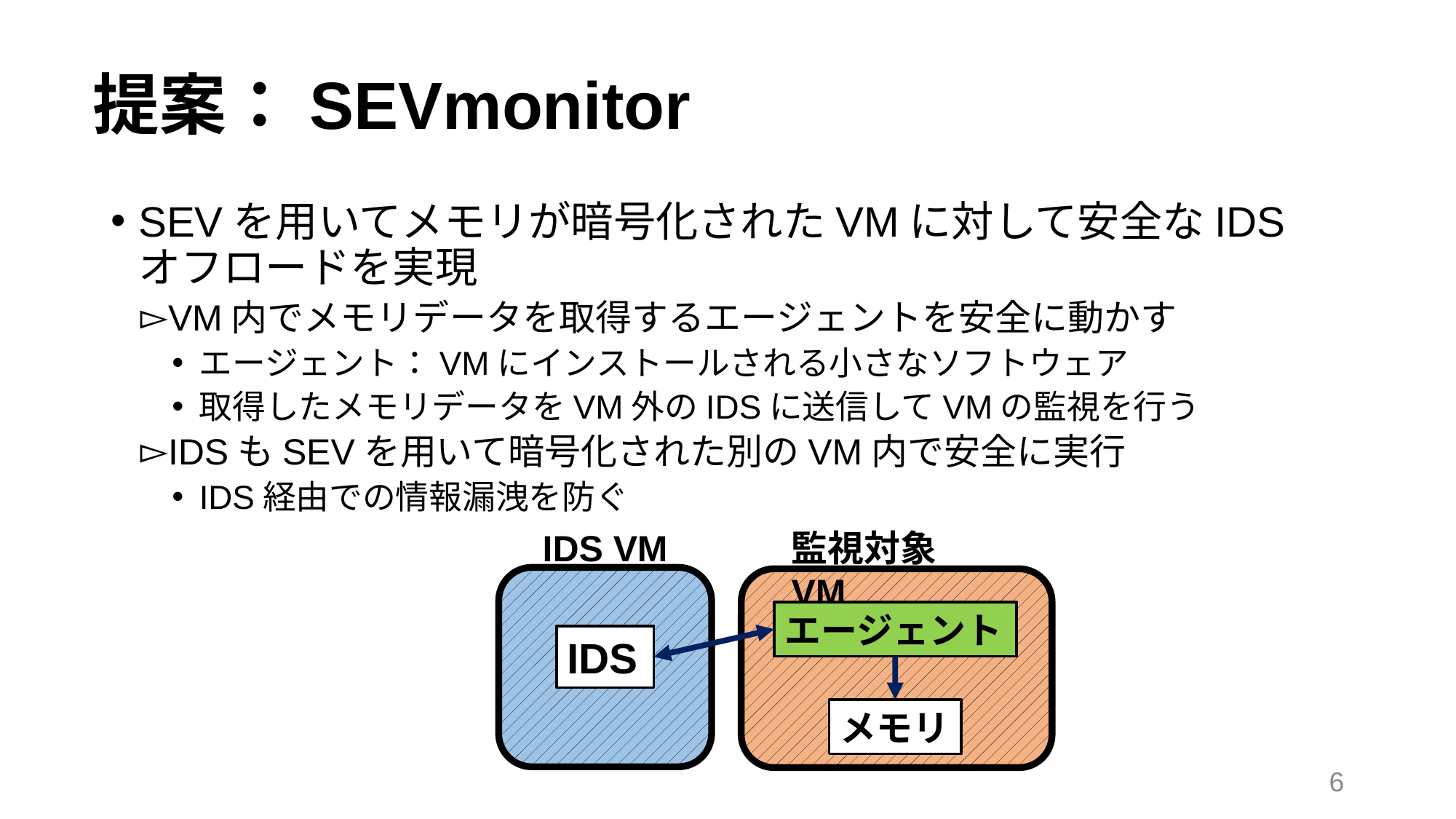

# 提案：SEVmonitor
SEVを用いてメモリが暗号化されたVMに対して安全なIDSオフロードを実現
VM内でメモリデータを取得するエージェントを安全に動かす
エージェント：VMにインストールされる小さなソフトウェア
取得したメモリデータをVM外のIDSに送信してVMの監視を行う
IDSもSEVを用いて暗号化された別のVM内で安全に実行
IDS経由での情報漏洩を防ぐ
IDS VM
監視対象VM

エージェント
IDS
メモリ
6